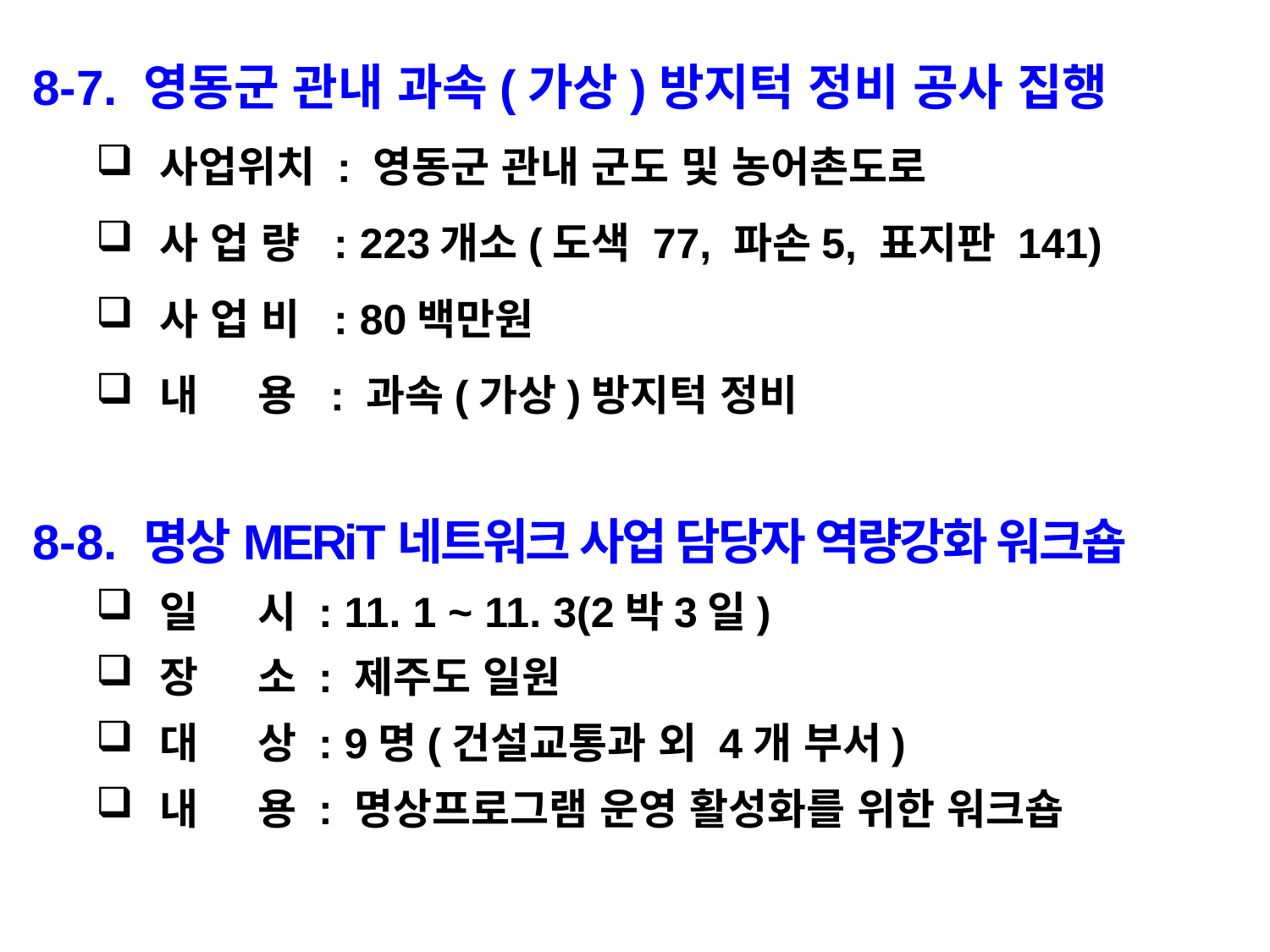

8-7. 영동군 관내 과속(가상)방지턱 정비 공사 집행
사업위치 : 영동군 관내 군도 및 농어촌도로
사 업 량  : 223개소(도색 77, 파손5, 표지판 141)
사 업 비  : 80백만원
내     용  : 과속(가상)방지턱 정비

8-8. 명상MERiT네트워크 사업 담당자 역량강화 워크숍
일     시 : 11. 1 ~ 11. 3(2박3일)
장     소 : 제주도 일원
대     상 : 9명(건설교통과 외 4개 부서)
내     용 : 명상프로그램 운영 활성화를 위한 워크숍